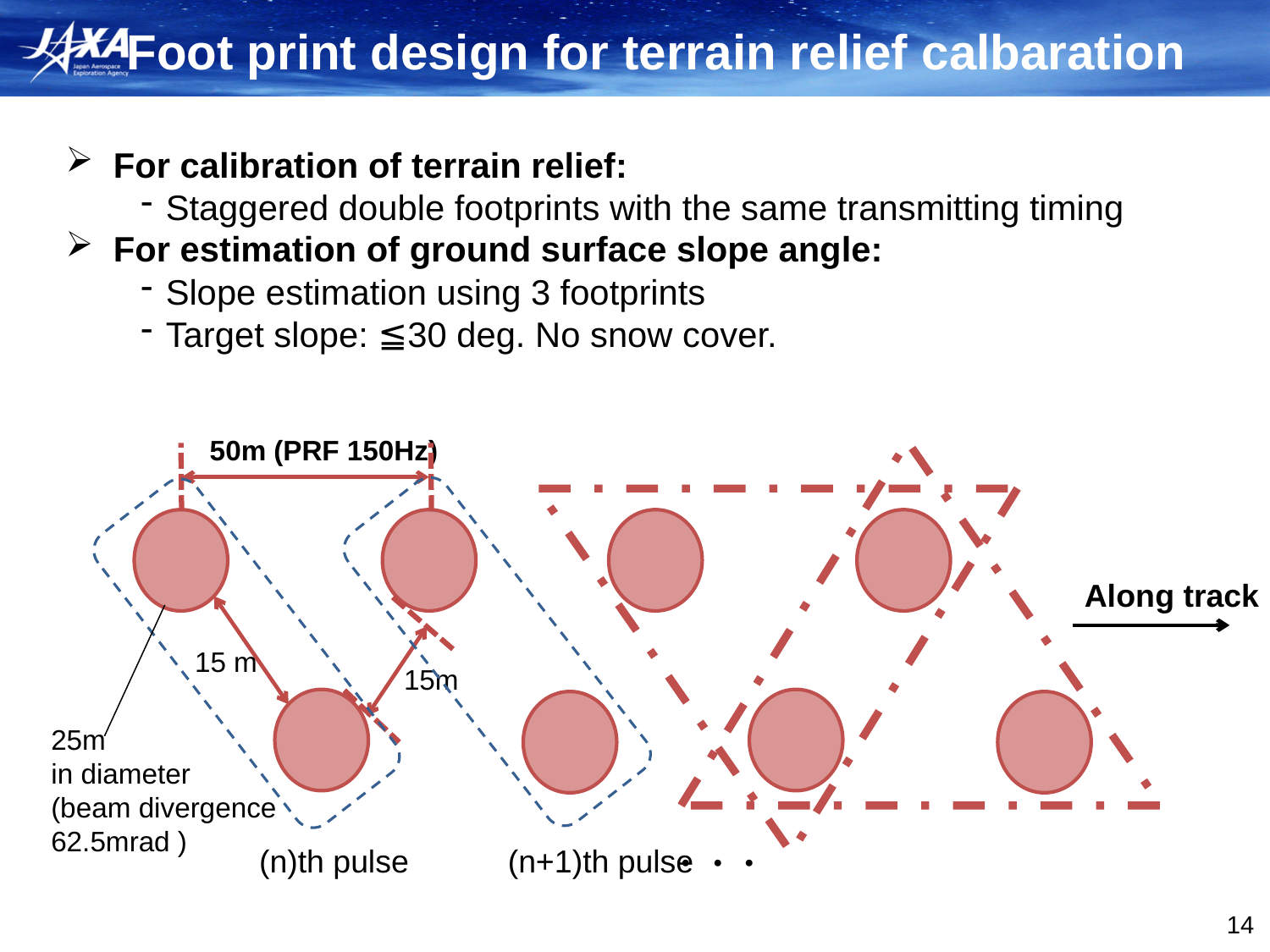

# Foot print design for terrain relief calbaration
For calibration of terrain relief:
Staggered double footprints with the same transmitting timing
For estimation of ground surface slope angle:
Slope estimation using 3 footprints
Target slope: ≦30 deg. No snow cover.

50m (PRF 150Hz)

Along track
15 m
15m
25m
in diameter
(beam divergence
62.5mrad )
(n)th pulse
(n+1)th pulse
・・・
14